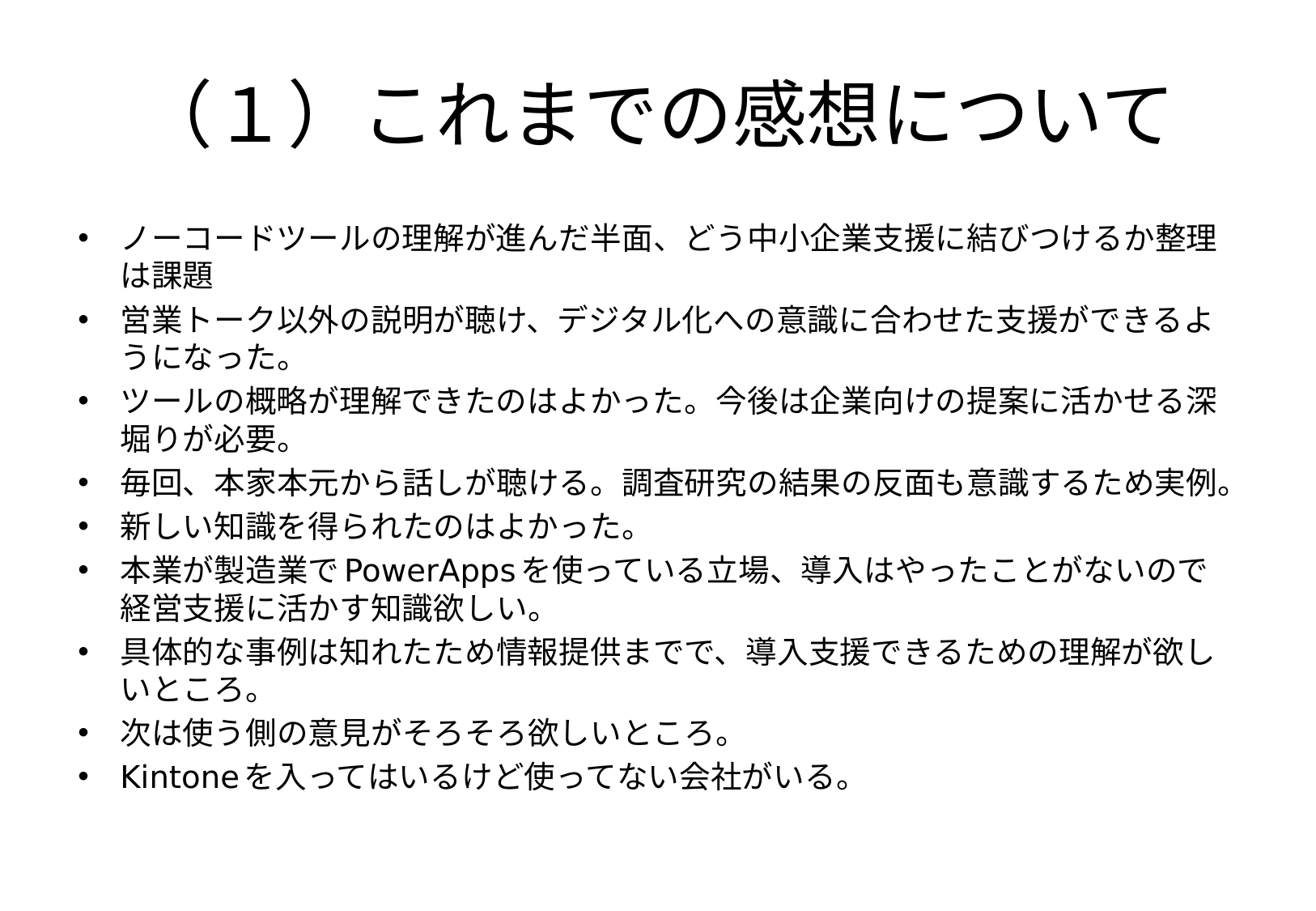

# （１）これまでの感想について
ノーコードツールの理解が進んだ半面、どう中小企業支援に結びつけるか整理は課題
営業トーク以外の説明が聴け、デジタル化への意識に合わせた支援ができるようになった。
ツールの概略が理解できたのはよかった。今後は企業向けの提案に活かせる深堀りが必要。
毎回、本家本元から話しが聴ける。調査研究の結果の反面も意識するため実例。
新しい知識を得られたのはよかった。
本業が製造業でPowerAppsを使っている立場、導入はやったことがないので経営支援に活かす知識欲しい。
具体的な事例は知れたため情報提供までで、導入支援できるための理解が欲しいところ。
次は使う側の意見がそろそろ欲しいところ。
Kintoneを入ってはいるけど使ってない会社がいる。